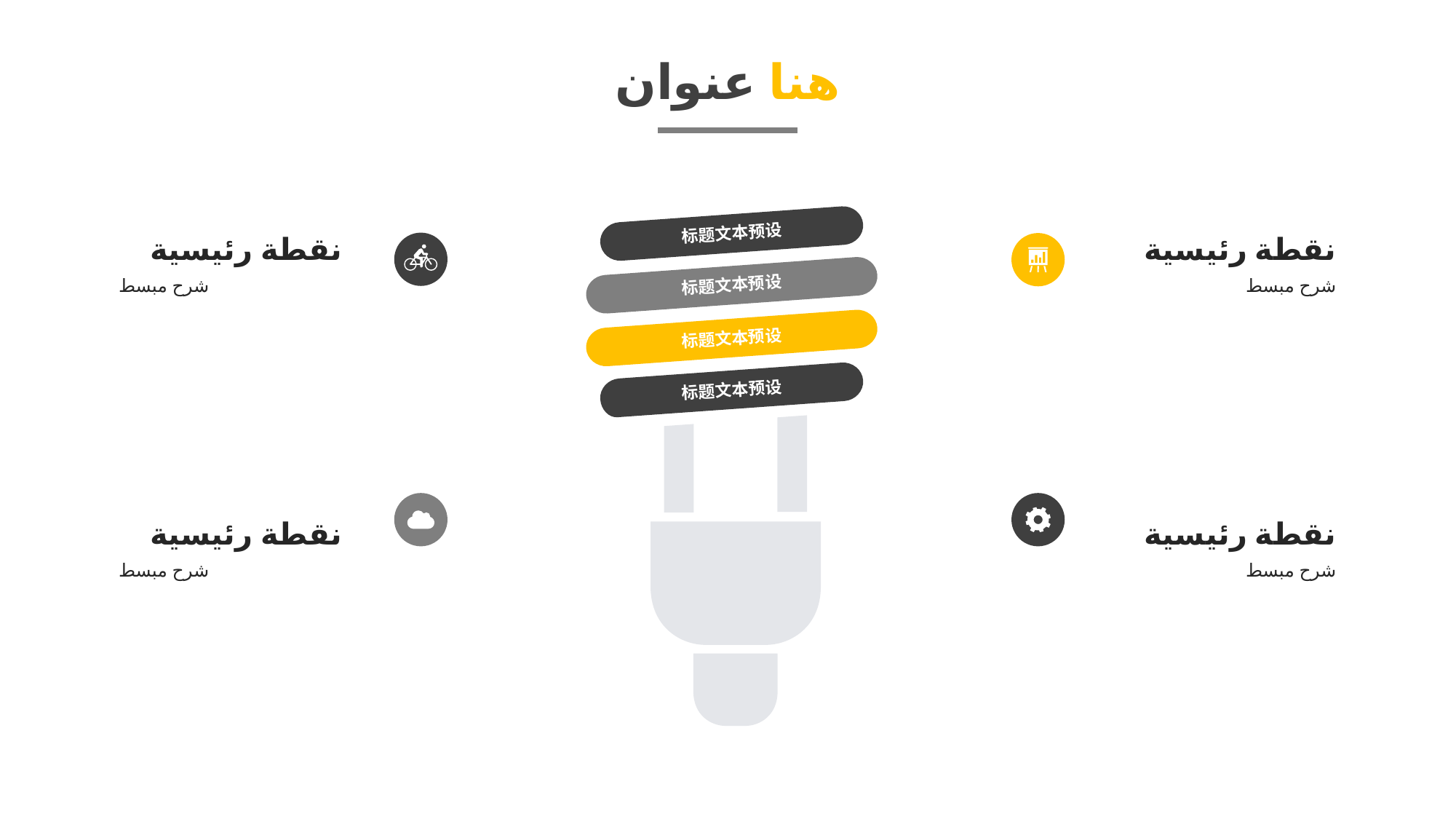

هنا عنوان

标题文本预设

标题文本预设

标题文本预设

标题文本预设

نقطة رئيسية
شرح مبسط
نقطة رئيسية
شرح مبسط

نقطة رئيسية
شرح مبسط
نقطة رئيسية
شرح مبسط